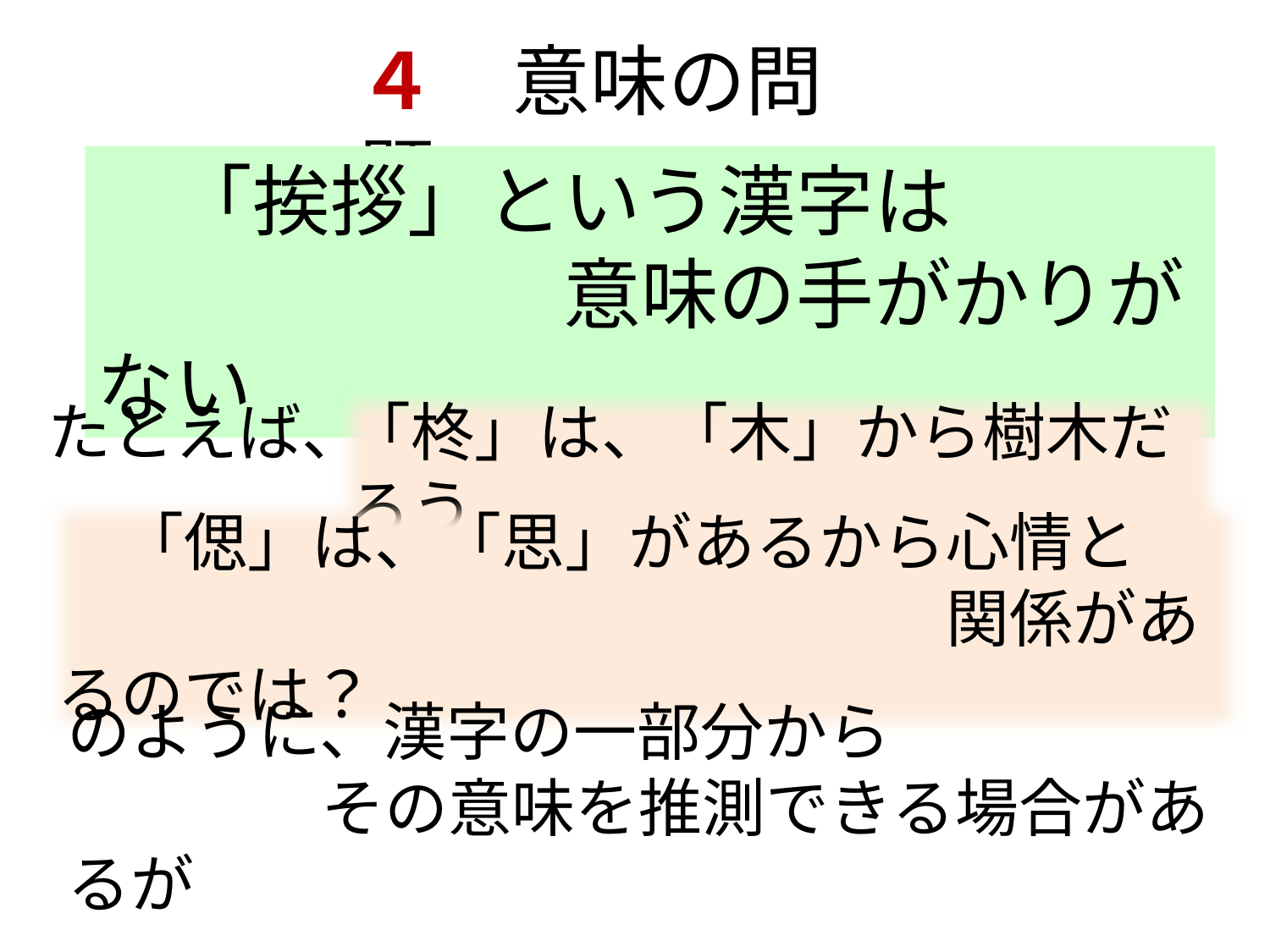

４　意味の問題
　「挨拶」という漢字は
　　　　　　意味の手がかりがない
たとえば、
「柊」は、「木」から樹木だろう
　「偲」は、「思」があるから心情と
　　　　　　　　　　　　　　関係があるのでは？
のように、漢字の一部分から
　　　　その意味を推測できる場合があるが